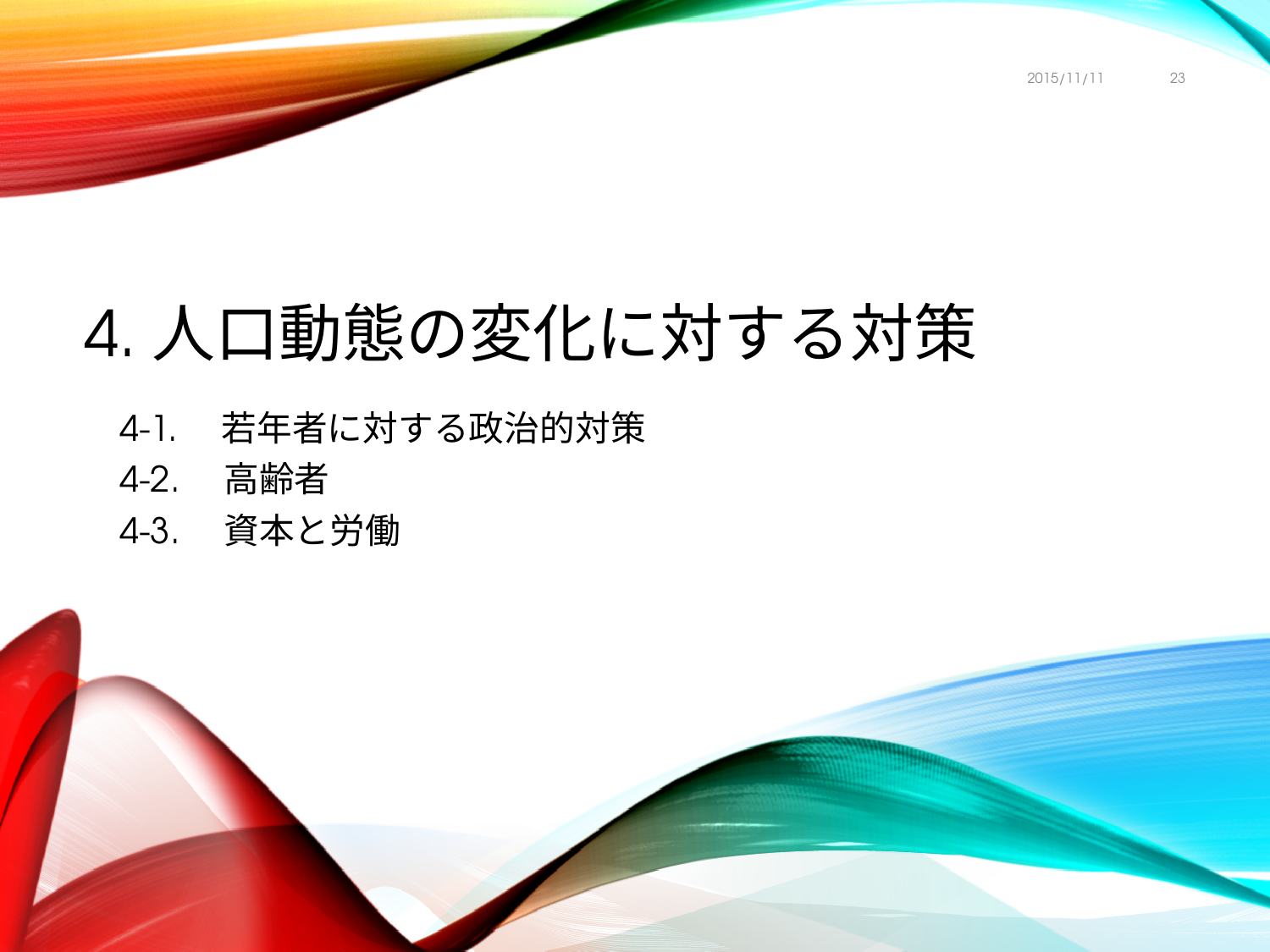

2015/11/11
23
# 4.人口動態の変化に対する対策
4-1.　若年者に対する政治的対策
4-2.　高齢者
4-3.　資本と労働